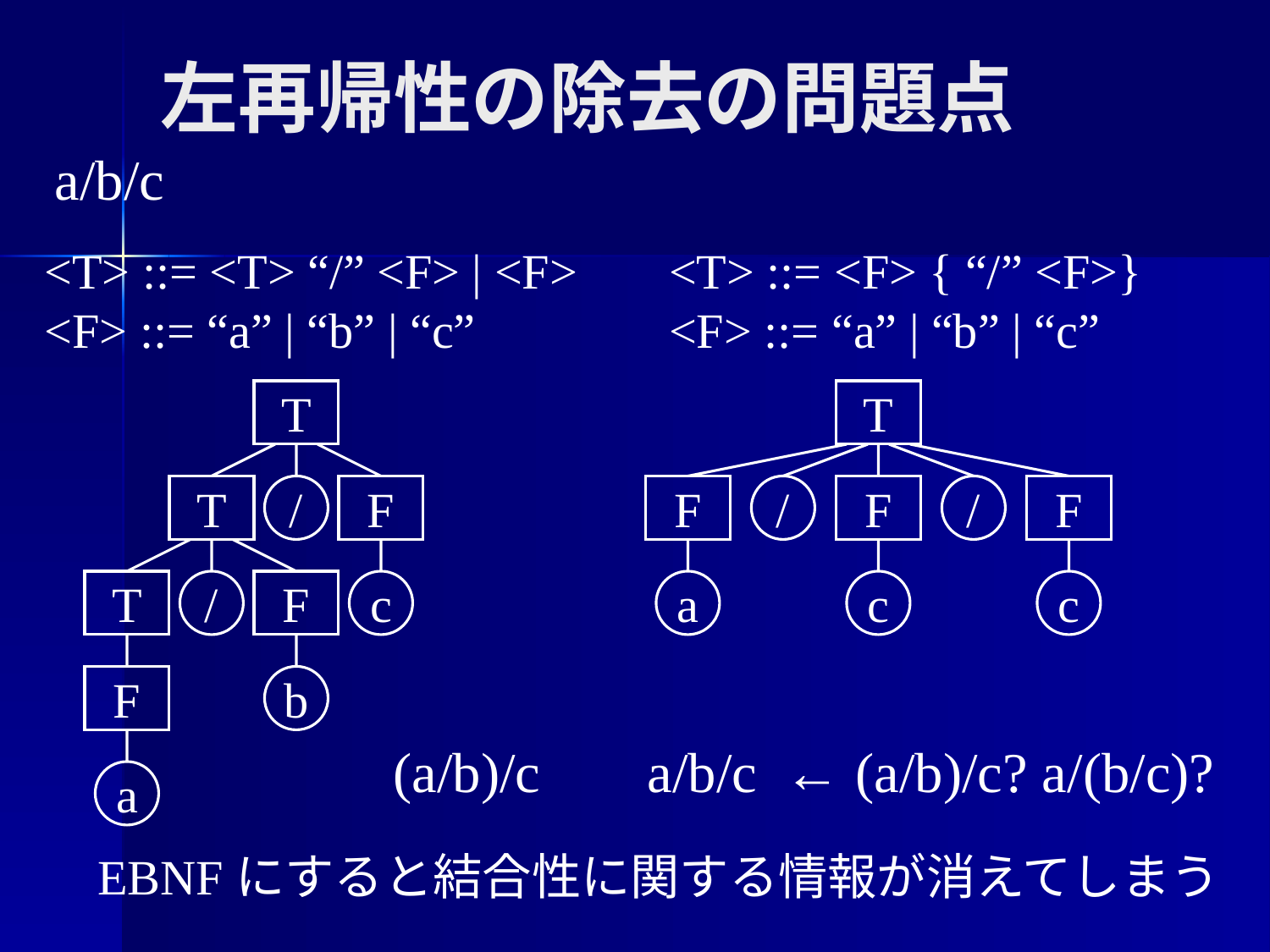

# 左再帰性の除去の問題点
a/b/c
<T> ::= <T> “/” <F> | <F>
<F> ::= “a” | “b” | “c”
<T> ::= <F> { “/” <F>}
<F> ::= “a” | “b” | “c”
T

T
/
F

T
/
F
c

F
b

a
T

F
/
F
/
F

a
c
c
(a/b)/c
a/b/c
← (a/b)/c? a/(b/c)?
EBNFにすると結合性に関する情報が消えてしまう